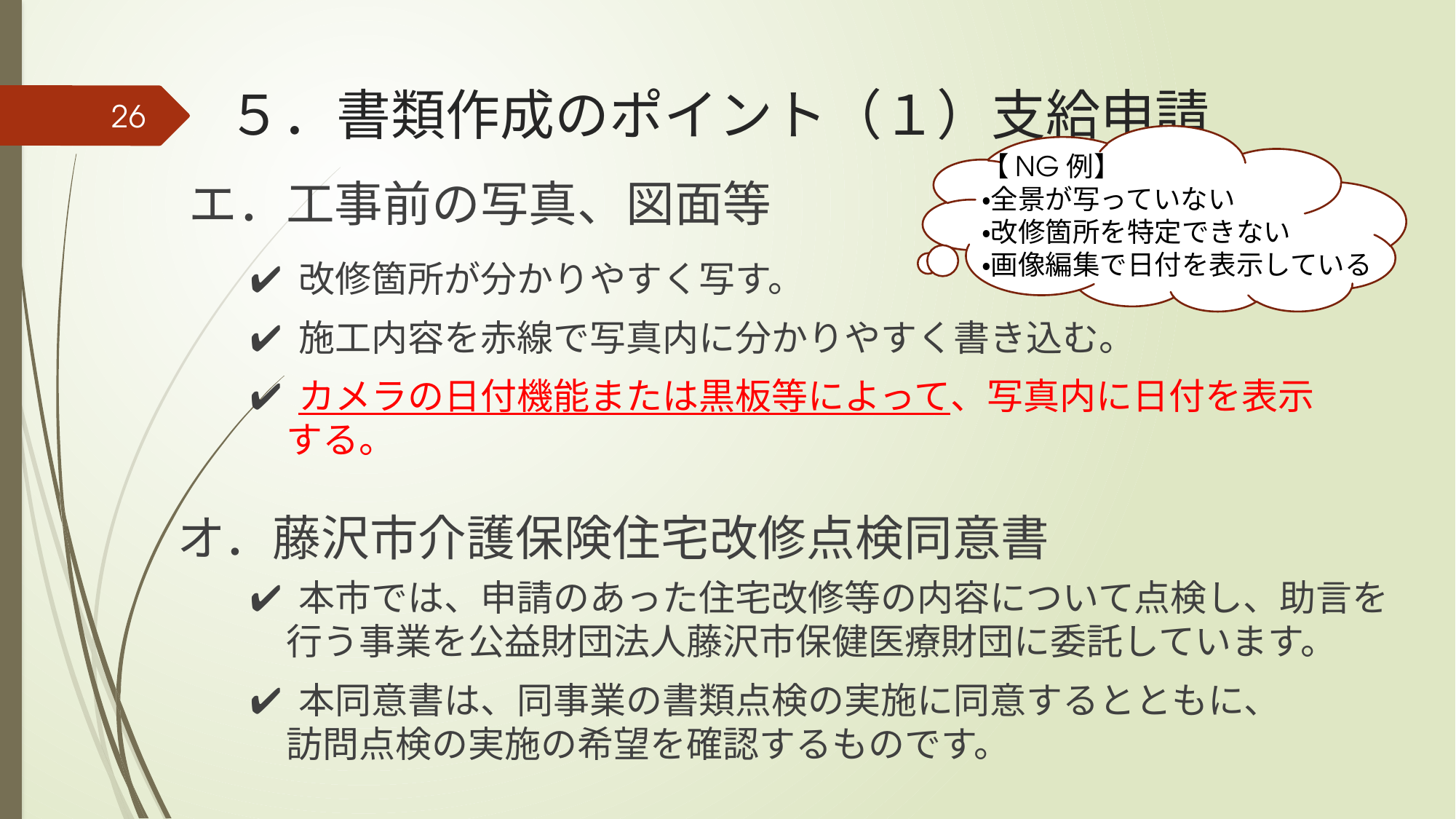

# ５．書類作成のポイント（１）支給申請
26

【NG例】
・全景が写っていない
・改修箇所を特定できない
・画像編集で日付を表示している
エ．工事前の写真、図面等
✔ 改修箇所が分かりやすく写す。
✔ 施工内容を赤線で写真内に分かりやすく書き込む。
✔ カメラの日付機能または黒板等によって、写真内に日付を表示
　する。
オ．藤沢市介護保険住宅改修点検同意書
✔ 本市では、申請のあった住宅改修等の内容について点検し、助言を
　行う事業を公益財団法人藤沢市保健医療財団に委託しています。
✔ 本同意書は、同事業の書類点検の実施に同意するとともに、
　訪問点検の実施の希望を確認するものです。